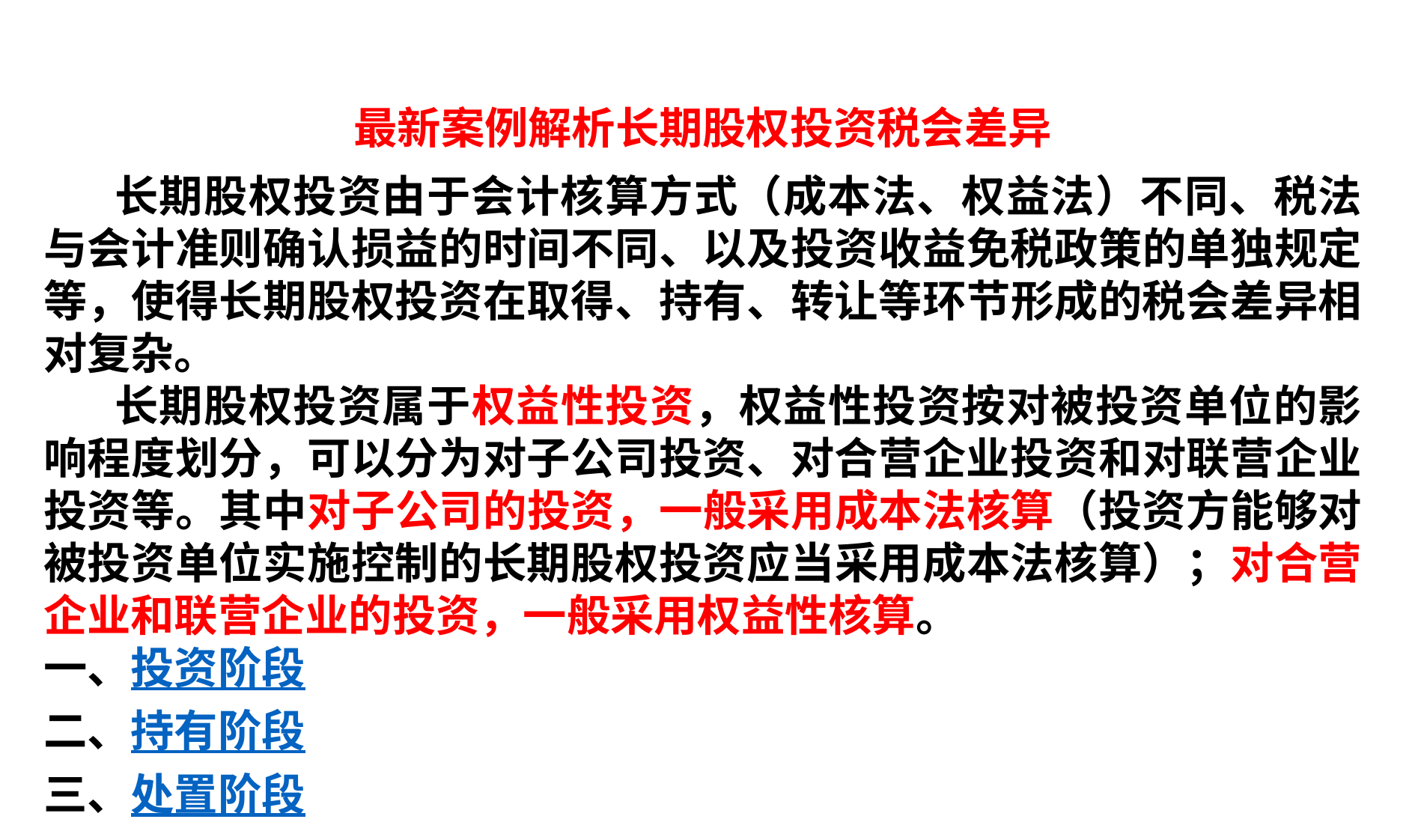

最新案例解析长期股权投资税会差异
长期股权投资由于会计核算方式（成本法、权益法）不同、税法与会计准则确认损益的时间不同、以及投资收益免税政策的单独规定等，使得长期股权投资在取得、持有、转让等环节形成的税会差异相对复杂。
长期股权投资属于权益性投资，权益性投资按对被投资单位的影响程度划分，可以分为对子公司投资、对合营企业投资和对联营企业投资等。其中对子公司的投资，一般采用成本法核算（投资方能够对被投资单位实施控制的长期股权投资应当采用成本法核算）；对合营企业和联营企业的投资，一般采用权益性核算。
一、投资阶段
二、持有阶段
三、处置阶段